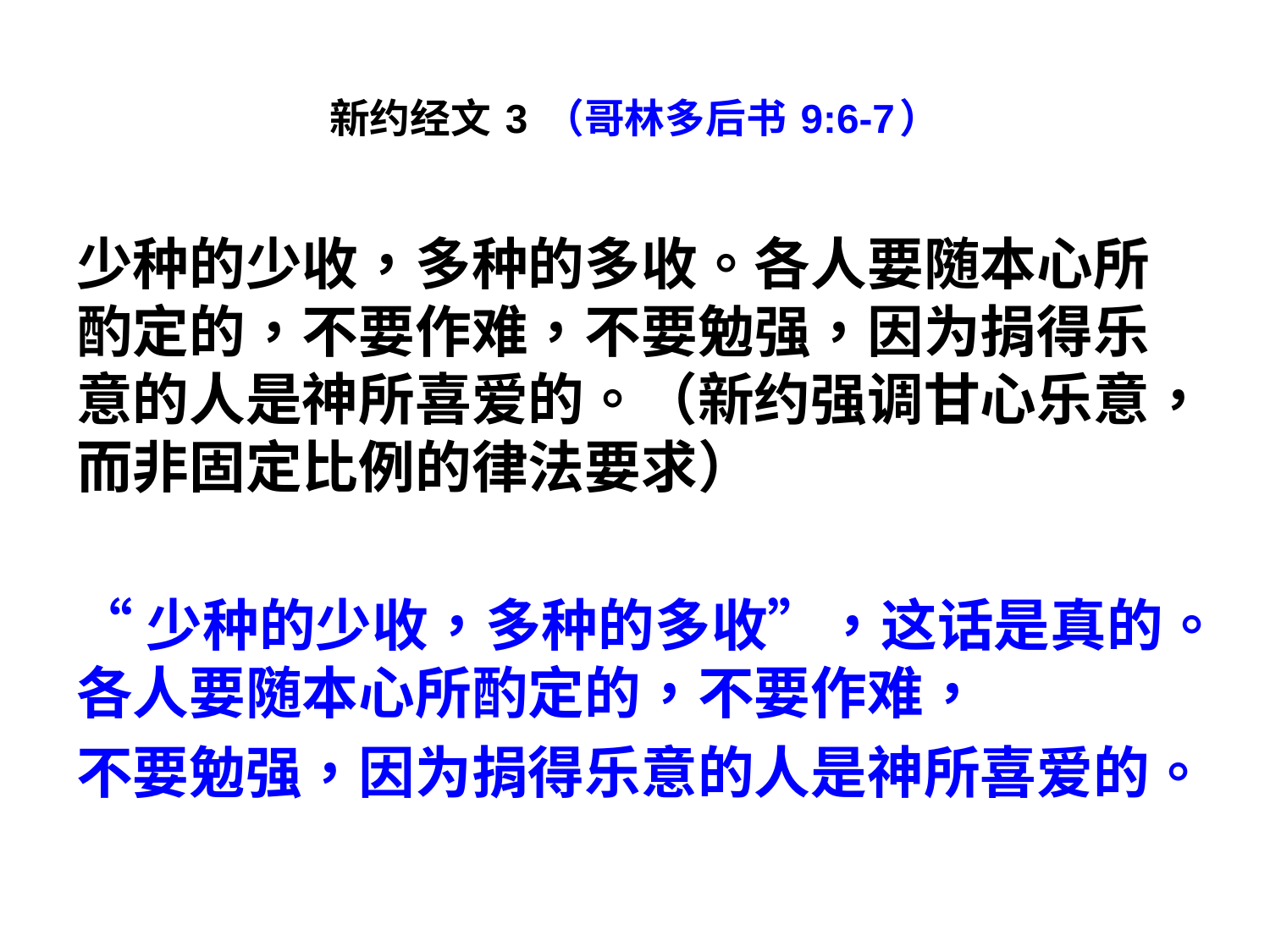

# 新约经文 3 （哥林多后书 9:6-7）
少种的少收，多种的多收。各人要随本心所酌定的，不要作难，不要勉强，因为捐得乐意的人是神所喜爱的。（新约强调甘心乐意，而非固定比例的律法要求）

“少种的少收，多种的多收”，这话是真的。各人要随本心所酌定的，不要作难，
不要勉强，因为捐得乐意的人是神所喜爱的。